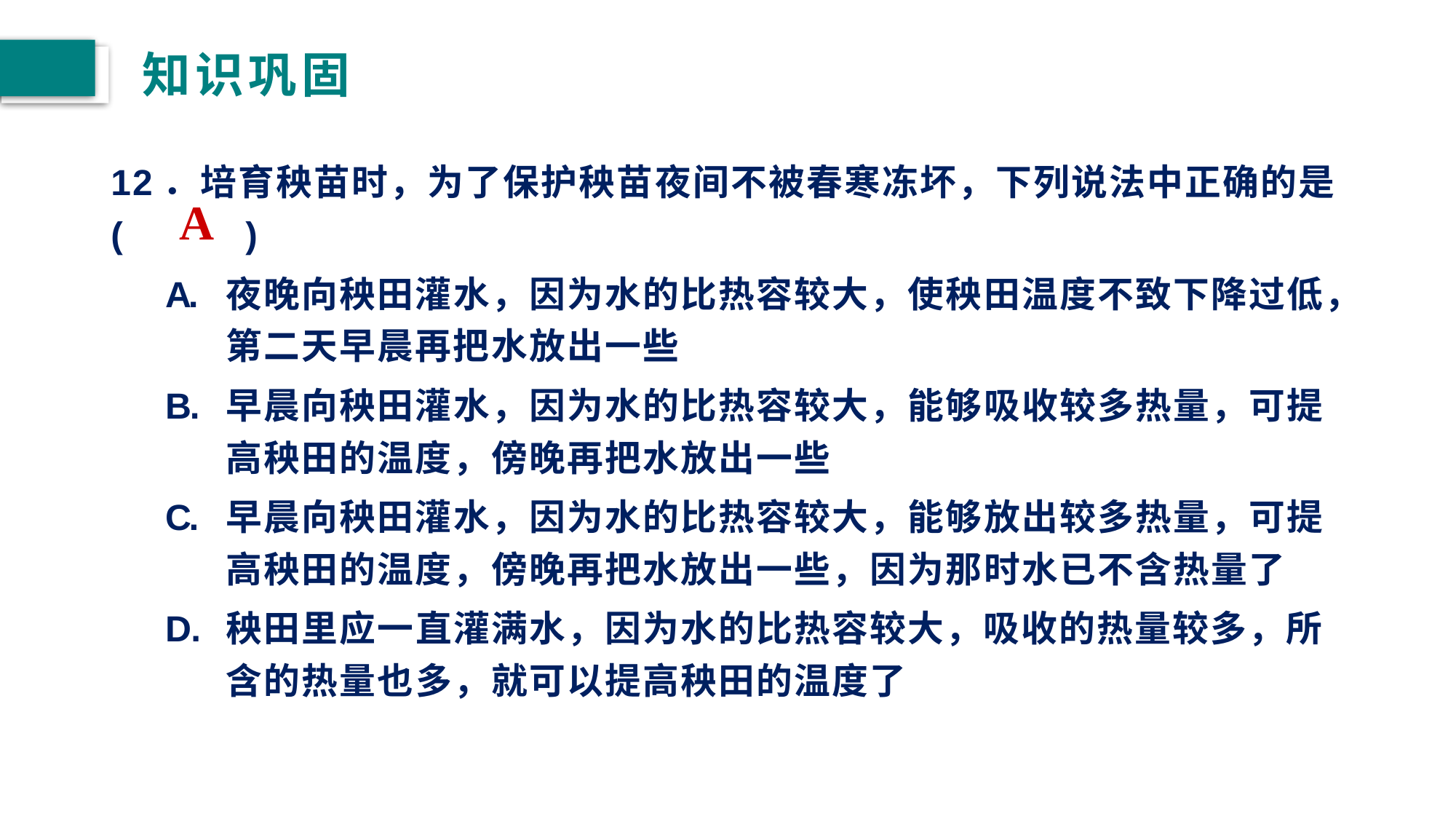

# 知识巩固
12．培育秧苗时，为了保护秧苗夜间不被春寒冻坏，下列说法中正确的是(　   　)
夜晚向秧田灌水，因为水的比热容较大，使秧田温度不致下降过低，第二天早晨再把水放出一些
早晨向秧田灌水，因为水的比热容较大，能够吸收较多热量，可提高秧田的温度，傍晚再把水放出一些
早晨向秧田灌水，因为水的比热容较大，能够放出较多热量，可提高秧田的温度，傍晚再把水放出一些，因为那时水已不含热量了
秧田里应一直灌满水，因为水的比热容较大，吸收的热量较多，所含的热量也多，就可以提高秧田的温度了

A